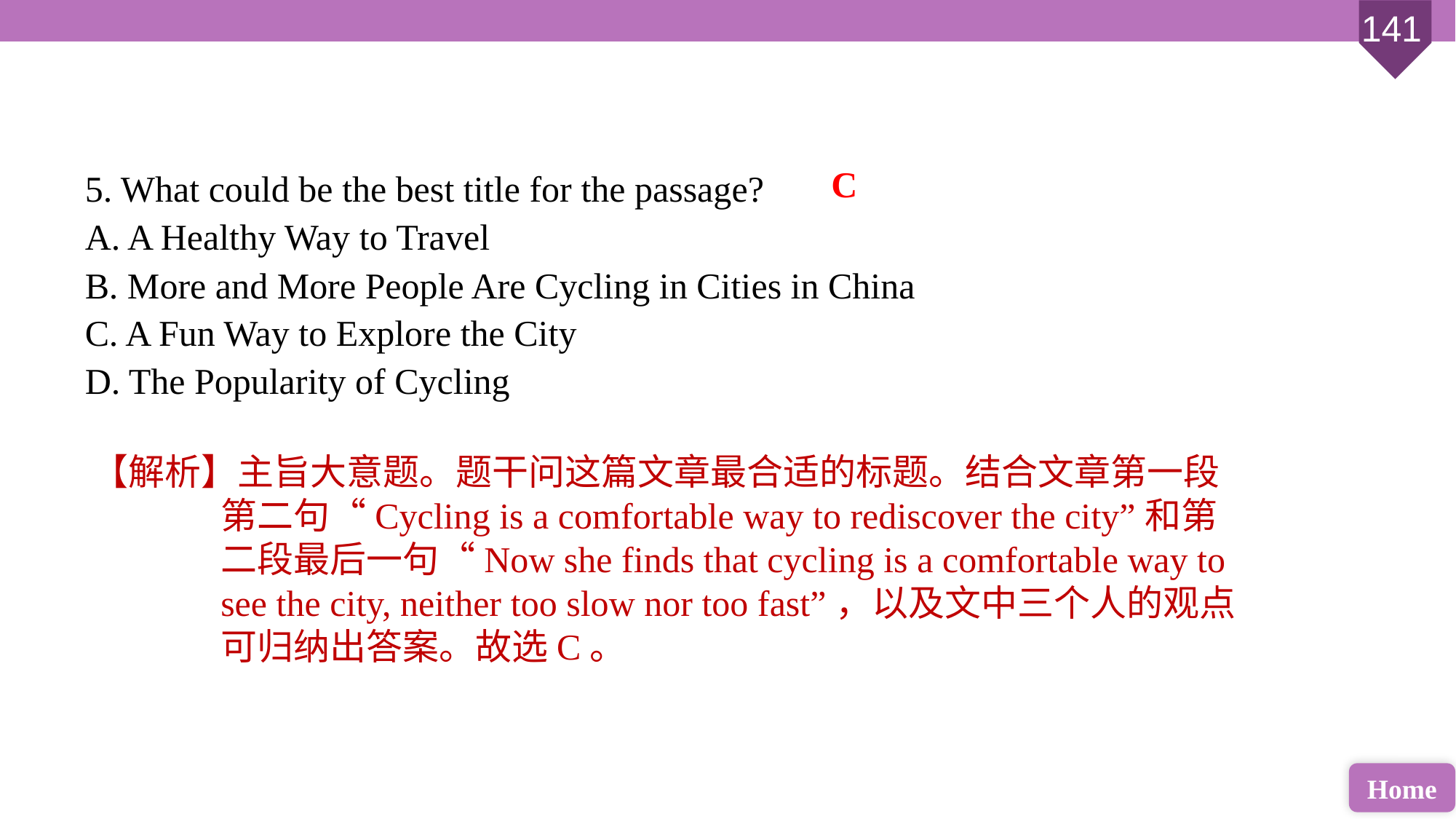

5. What could be the best title for the passage?
A. A Healthy Way to Travel
B. More and More People Are Cycling in Cities in China
C. A Fun Way to Explore the City
D. The Popularity of Cycling
C
【解析】主旨大意题。题干问这篇文章最合适的标题。结合文章第一段第二句“Cycling is a comfortable way to rediscover the city”和第二段最后一句“Now she finds that cycling is a comfortable way to see the city, neither too slow nor too fast”，以及文中三个人的观点可归纳出答案。故选C。